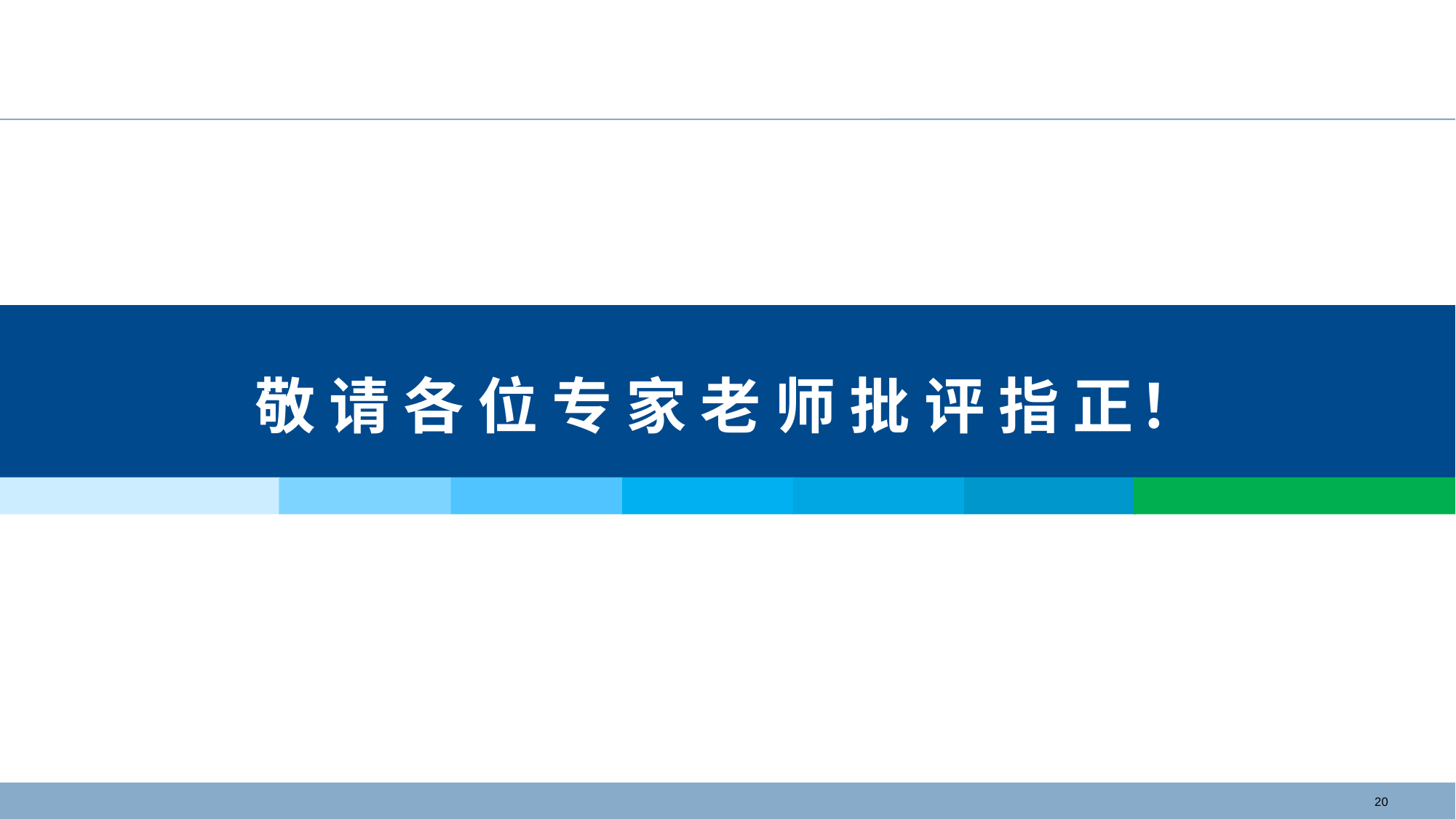

#

敬 请 各 位 专 家 老 师 批 评 指 正 ！